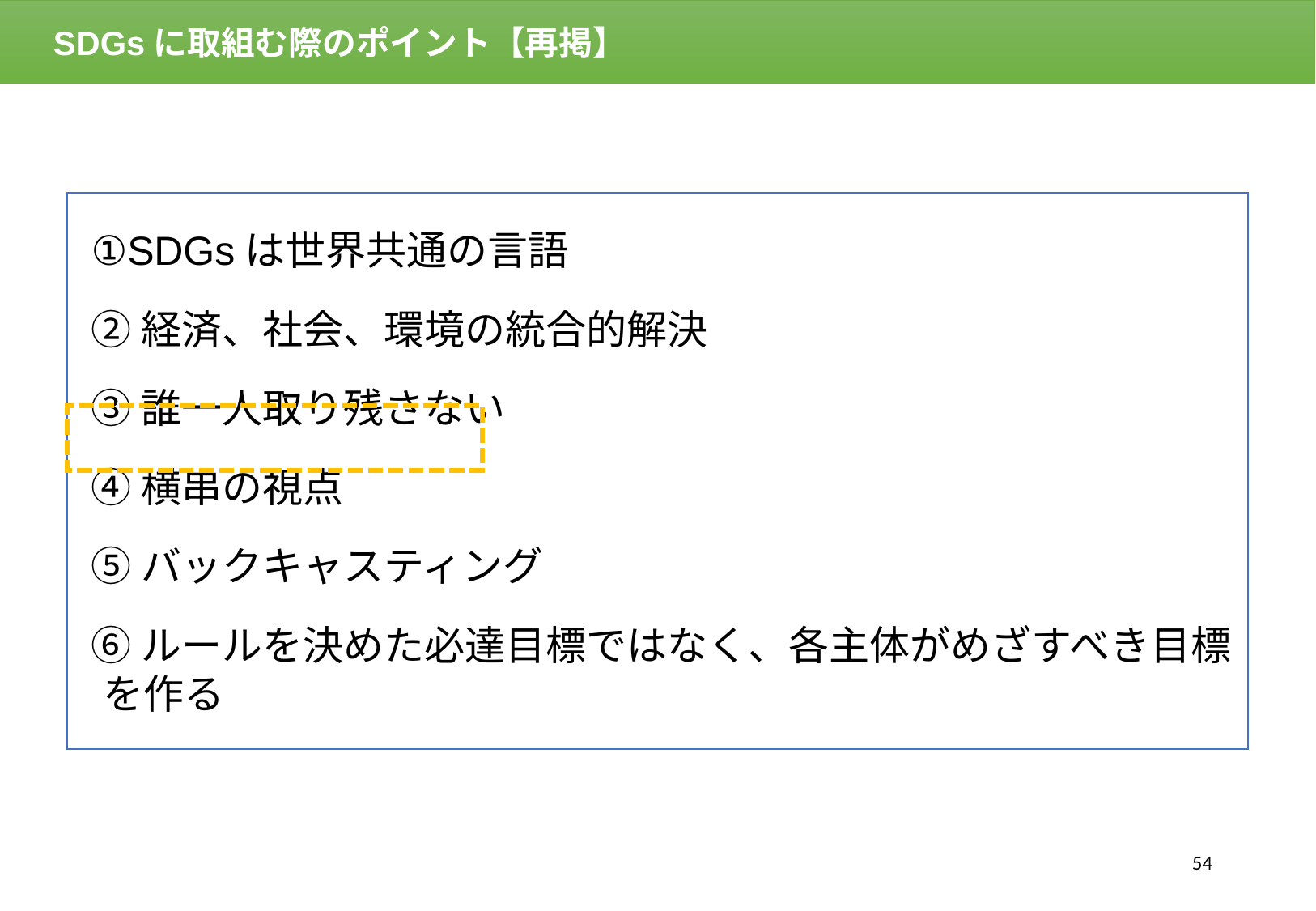

SDGsに取組む際のポイント【再掲】
①SDGsは世界共通の言語
②経済、社会、環境の統合的解決
③誰一人取り残さない
④横串の視点
⑤バックキャスティング
⑥ルールを決めた必達目標ではなく、各主体がめざすべき目標を作る

54